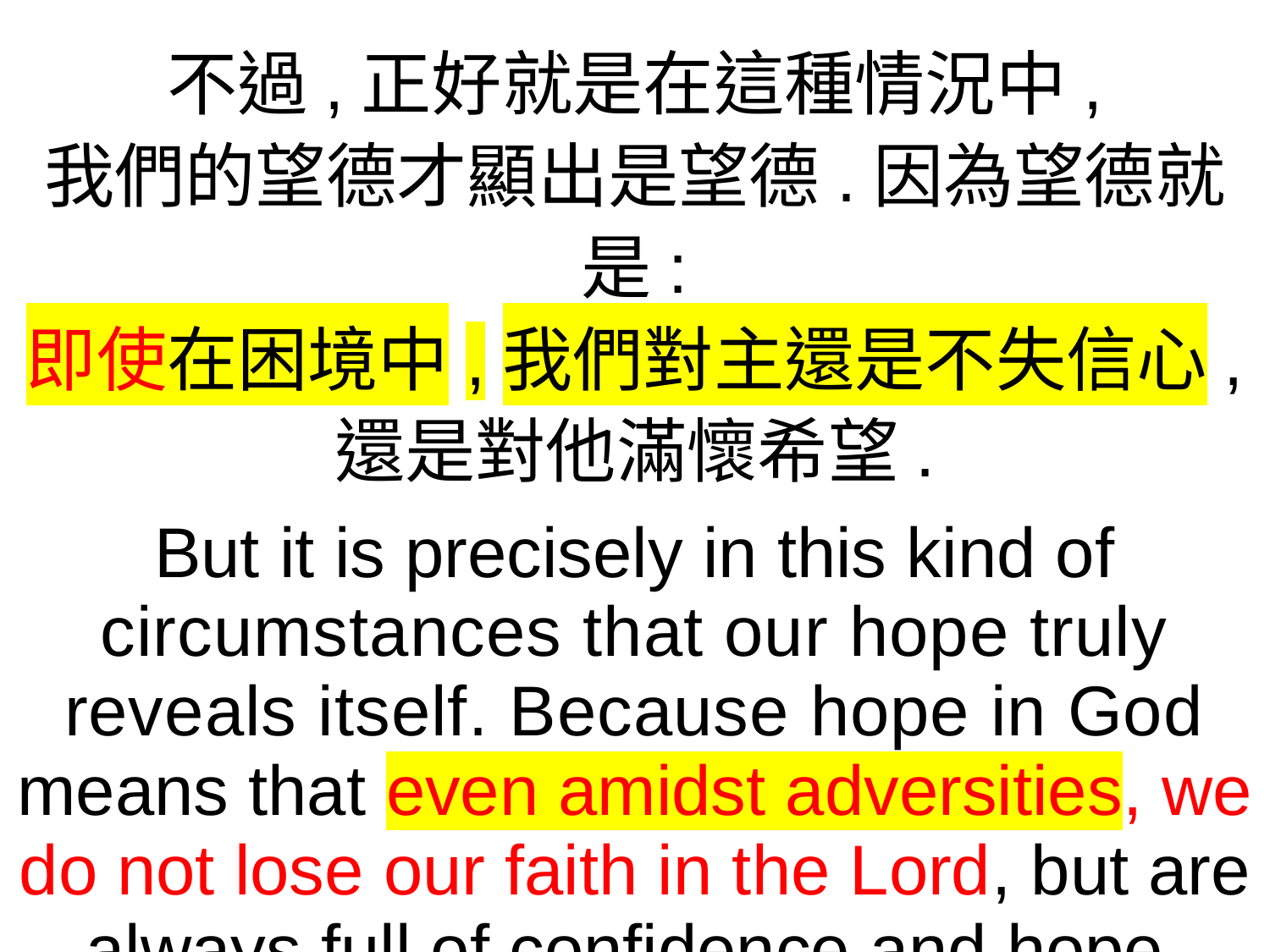

不過,正好就是在這種情況中,
我們的望德才顯出是望德.因為望德就是:
即使在困境中,我們對主還是不失信心,
還是對他滿懷希望.
But it is precisely in this kind of circumstances that our hope truly reveals itself. Because hope in God means that even amidst adversities, we do not lose our faith in the Lord, but are always full of confidence and hope.